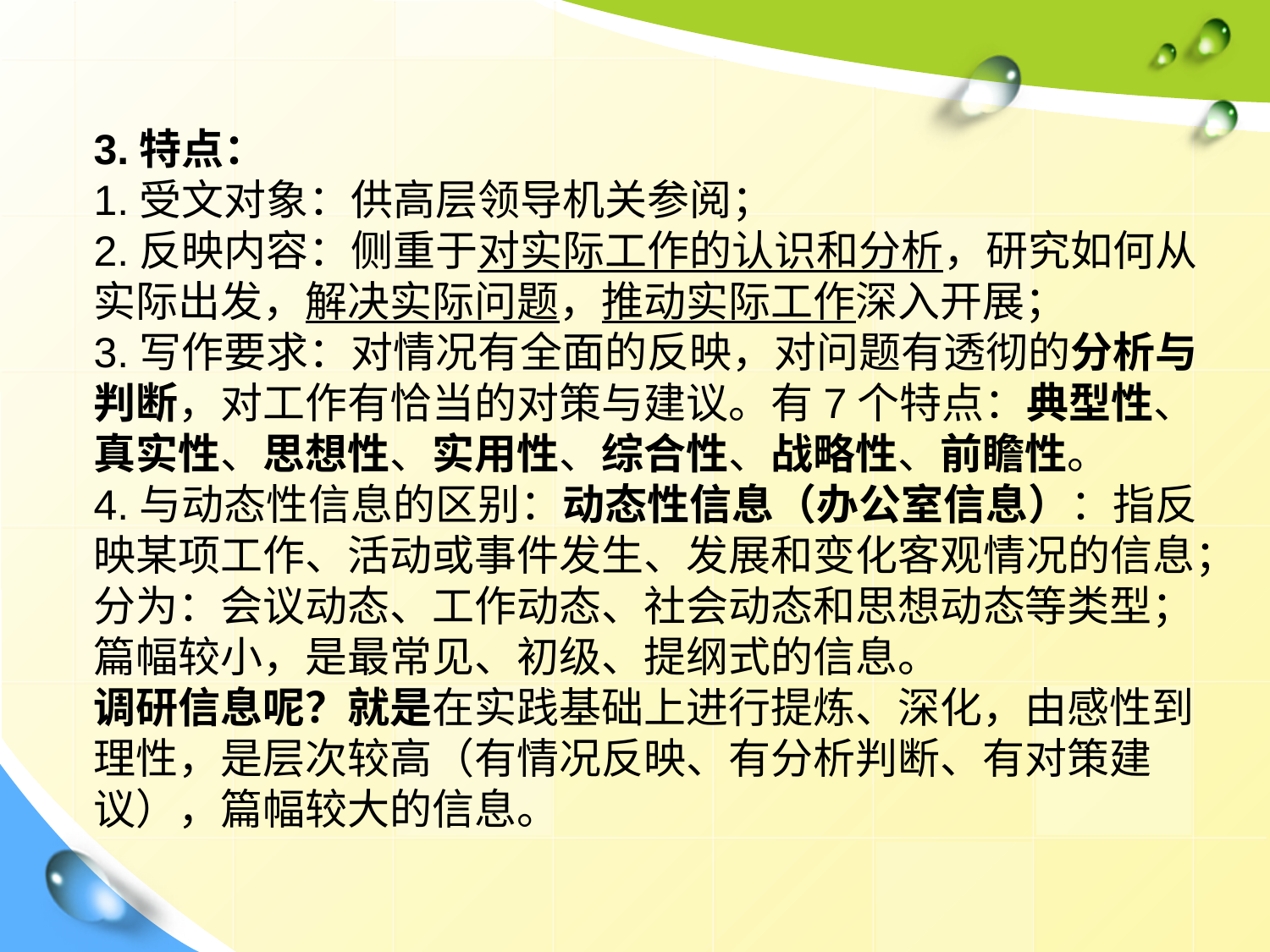

3.特点：
1.受文对象：供高层领导机关参阅；
2.反映内容：侧重于对实际工作的认识和分析，研究如何从实际出发，解决实际问题，推动实际工作深入开展；
3.写作要求：对情况有全面的反映，对问题有透彻的分析与判断，对工作有恰当的对策与建议。有7个特点：典型性、真实性、思想性、实用性、综合性、战略性、前瞻性。
4.与动态性信息的区别：动态性信息（办公室信息）：指反映某项工作、活动或事件发生、发展和变化客观情况的信息；分为：会议动态、工作动态、社会动态和思想动态等类型；篇幅较小，是最常见、初级、提纲式的信息。
调研信息呢？就是在实践基础上进行提炼、深化，由感性到理性，是层次较高（有情况反映、有分析判断、有对策建议），篇幅较大的信息。